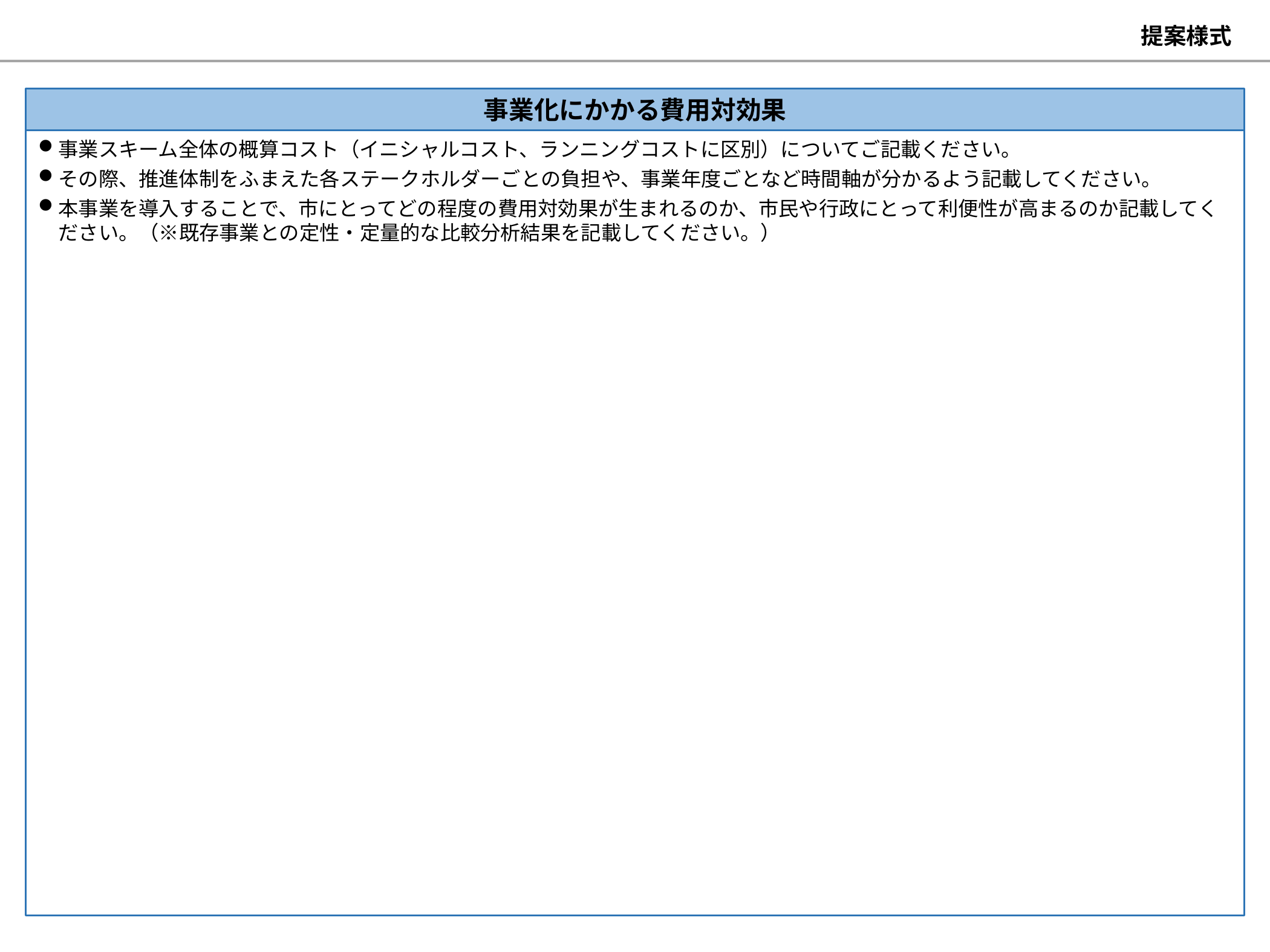

提案様式

事業化にかかる費用対効果
事業スキーム全体の概算コスト（イニシャルコスト、ランニングコストに区別）についてご記載ください。
その際、推進体制をふまえた各ステークホルダーごとの負担や、事業年度ごとなど時間軸が分かるよう記載してください。
本事業を導入することで、市にとってどの程度の費用対効果が生まれるのか、市民や行政にとって利便性が高まるのか記載してください。（※既存事業との定性・定量的な比較分析結果を記載してください。）